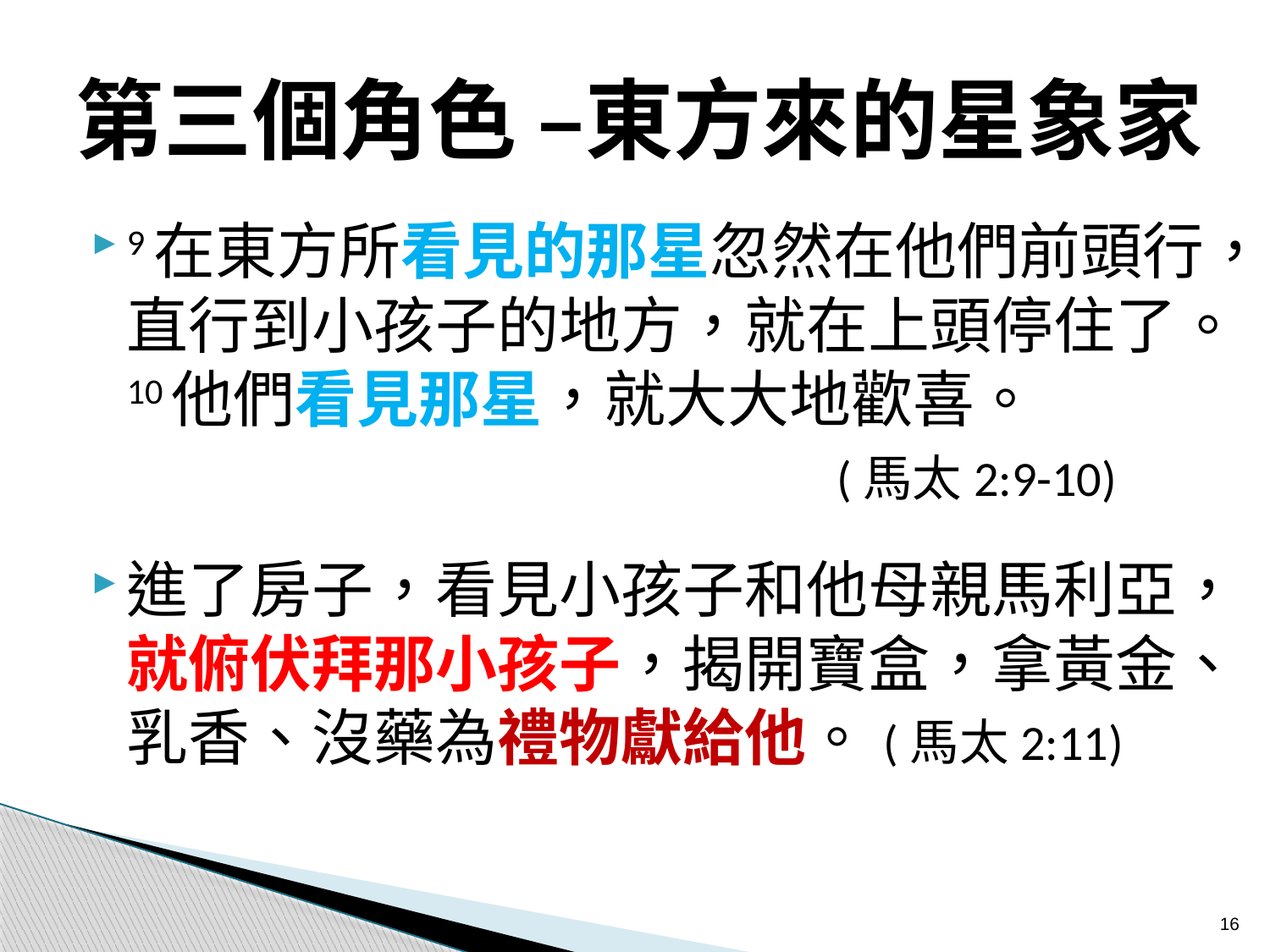

# 第三個角色 –東方來的星象家
9在東方所看見的那星忽然在他們前頭行，直行到小孩子的地方，就在上頭停住了。10他們看見那星，就大大地歡喜。
	(馬太2:9-10)
進了房子，看見小孩子和他母親馬利亞，就俯伏拜那小孩子，揭開寶盒，拿黃金、乳香、沒藥為禮物獻給他。(馬太2:11)
16